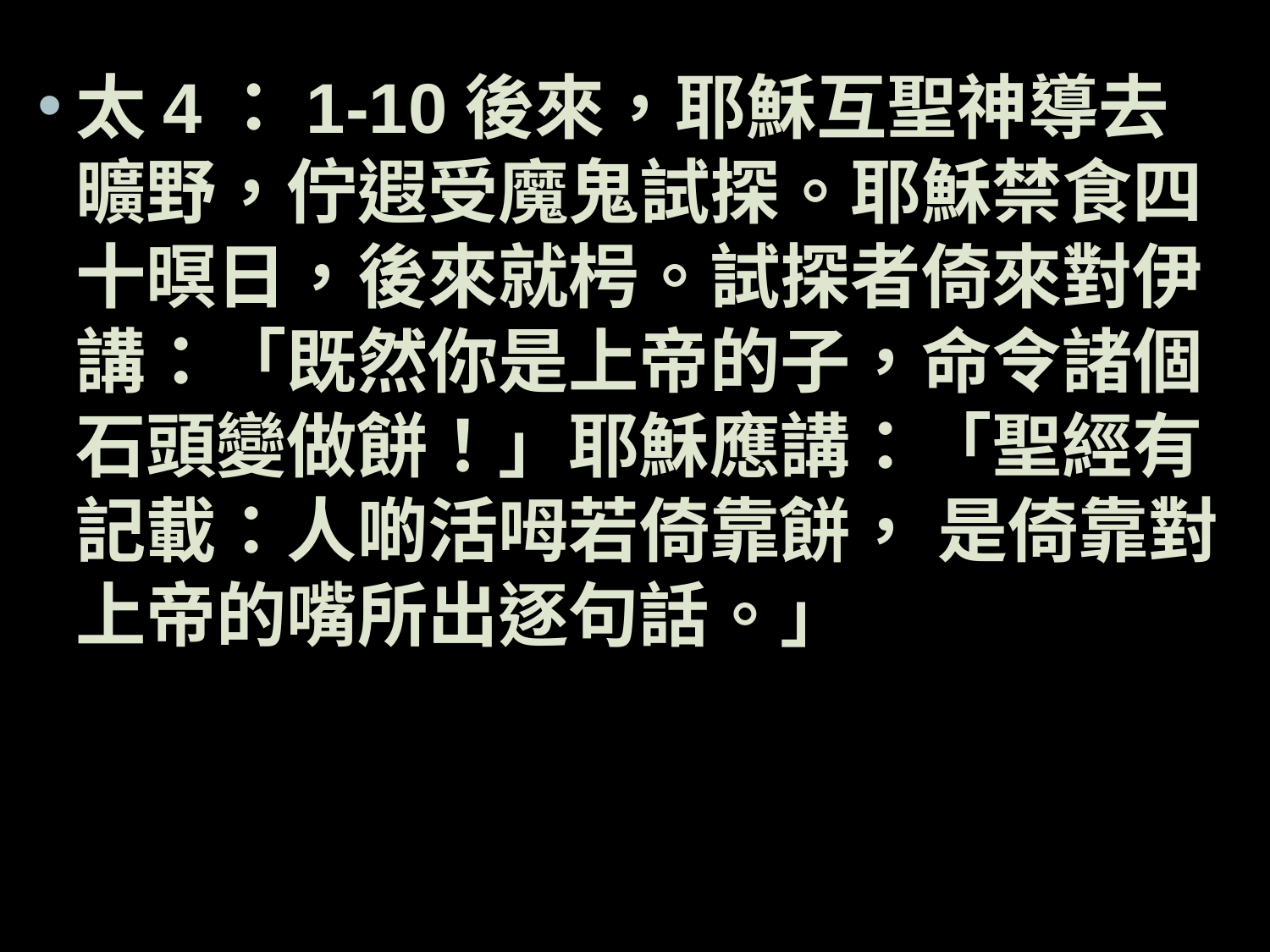

太4：1-10後來，耶穌互聖神導去曠野，佇遐受魔鬼試探。耶穌禁食四十暝日，後來就枵。試探者倚來對伊講：「既然你是上帝的子，命令諸個石頭變做餅！」耶穌應講：「聖經有記載：人啲活呣若倚靠餅， 是倚靠對上帝的嘴所出逐句話。」